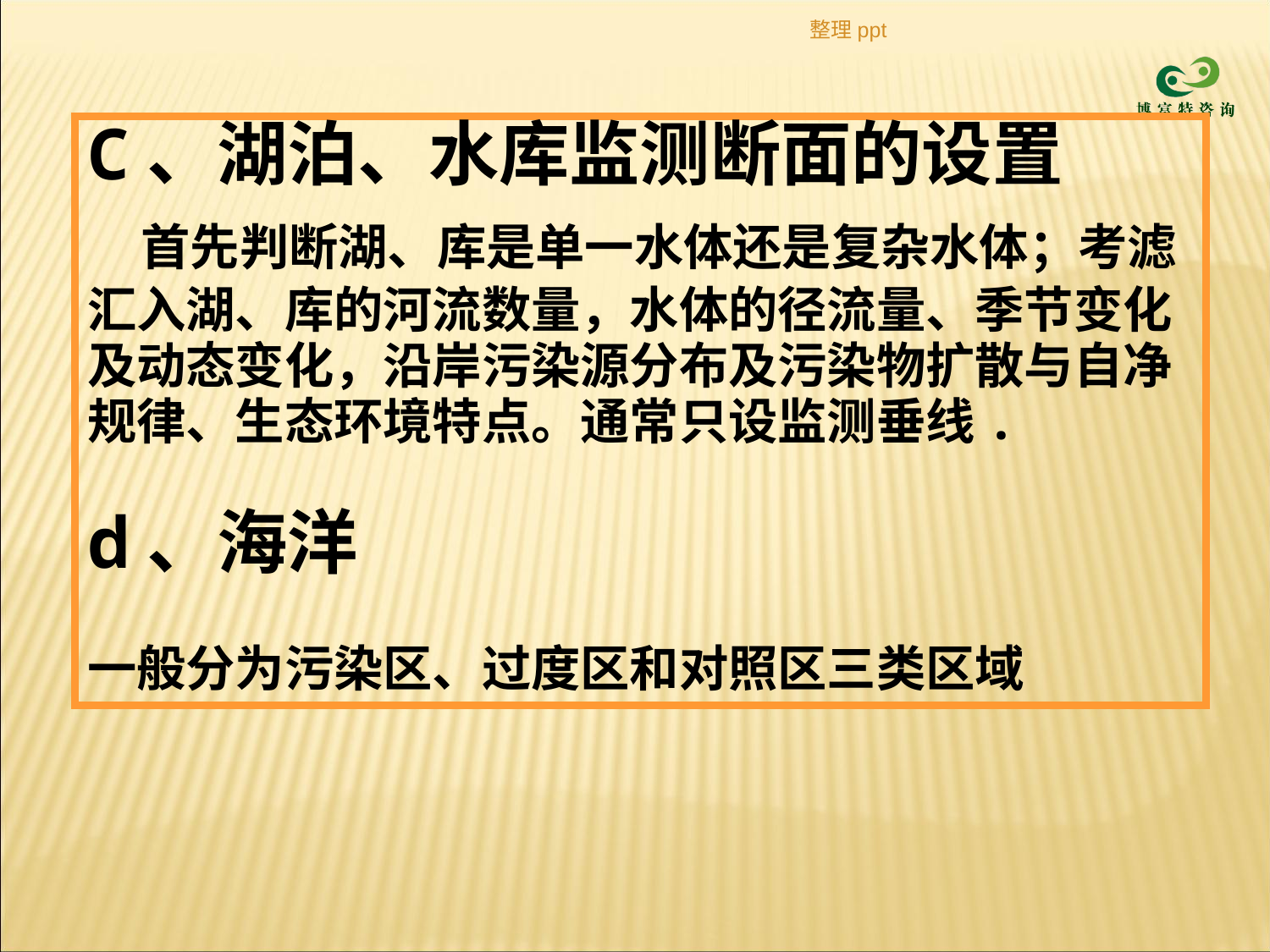

整理ppt
C、湖泊、水库监测断面的设置
  首先判断湖、库是单一水体还是复杂水体；考滤汇入湖、库的河流数量，水体的径流量、季节变化及动态变化，沿岸污染源分布及污染物扩散与自净规律、生态环境特点。通常只设监测垂线.

d、海洋

一般分为污染区、过度区和对照区三类区域
25